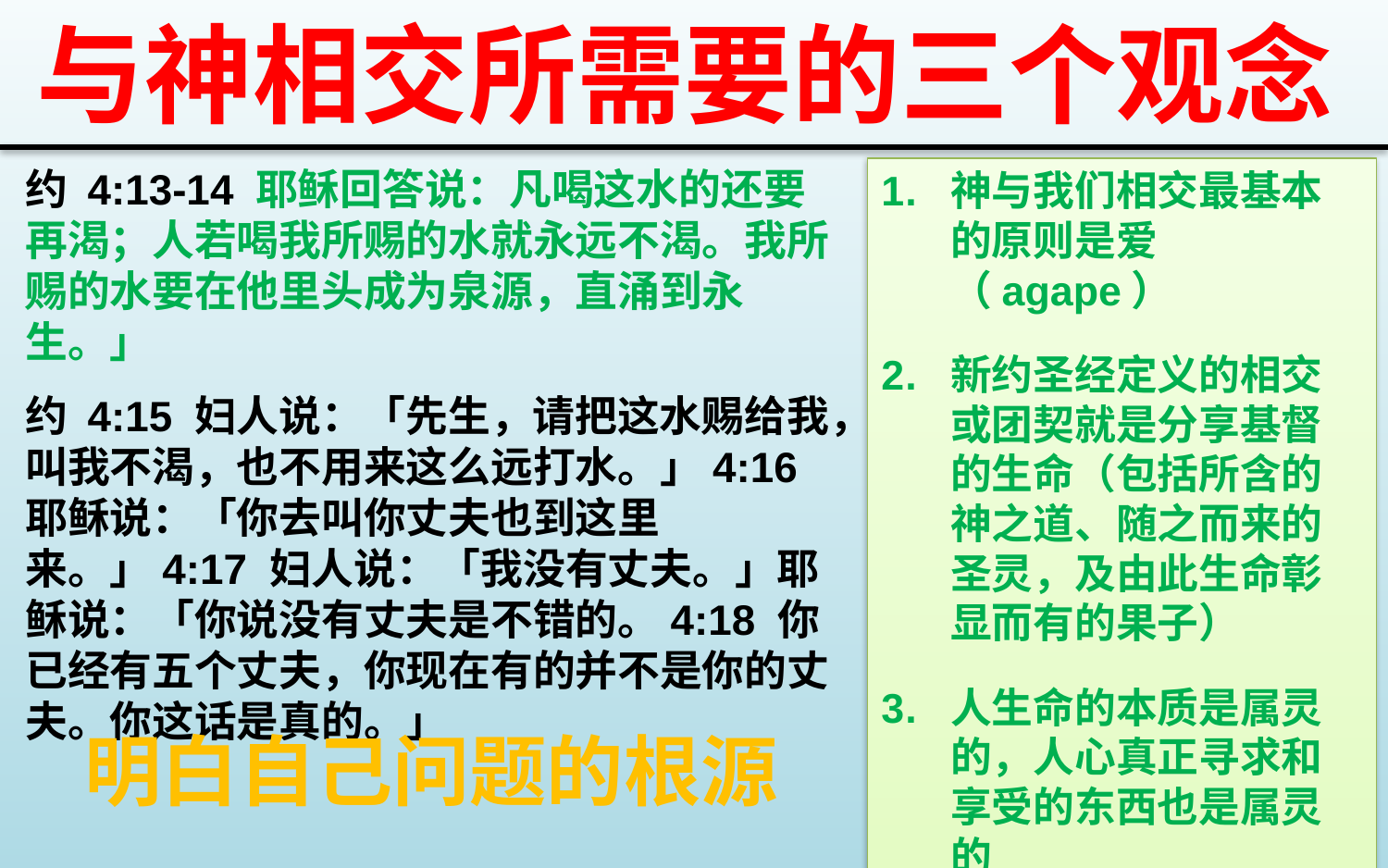

与神相交所需要的三个观念
约 4:13-14 耶稣回答说：凡喝这水的还要再渴；人若喝我所赐的水就永远不渴。我所赐的水要在他里头成为泉源，直涌到永生。」
约 4:15 妇人说：「先生，请把这水赐给我，叫我不渴，也不用来这么远打水。」4:16 耶稣说：「你去叫你丈夫也到这里来。」4:17 妇人说：「我没有丈夫。」耶稣说：「你说没有丈夫是不错的。4:18 你已经有五个丈夫，你现在有的并不是你的丈夫。你这话是真的。」
明白自己问题的根源
神与我们相交最基本的原则是爱（agape）
新约圣经定义的相交或团契就是分享基督的生命（包括所含的神之道、随之而来的圣灵，及由此生命彰显而有的果子）
人生命的本质是属灵的，人心真正寻求和享受的东西也是属灵的